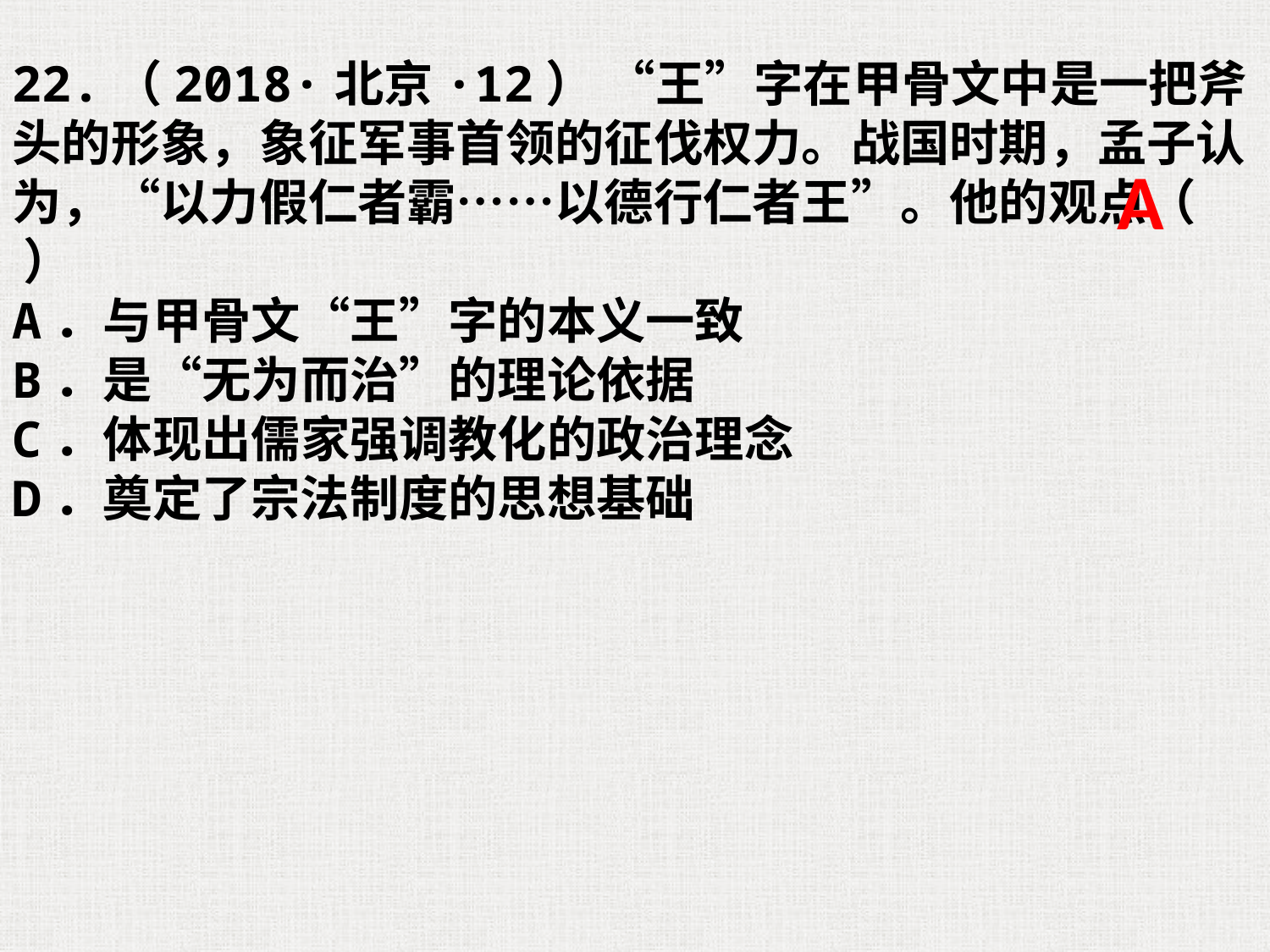

22.（2018·北京·12） “王”字在甲骨文中是一把斧头的形象，象征军事首领的征伐权力。战国时期，孟子认为，“以力假仁者霸……以德行仁者王”。他的观点（    ）
A．与甲骨文“王”字的本义一致
B．是“无为而治”的理论依据
C．体现出儒家强调教化的政治理念
D．奠定了宗法制度的思想基础

A